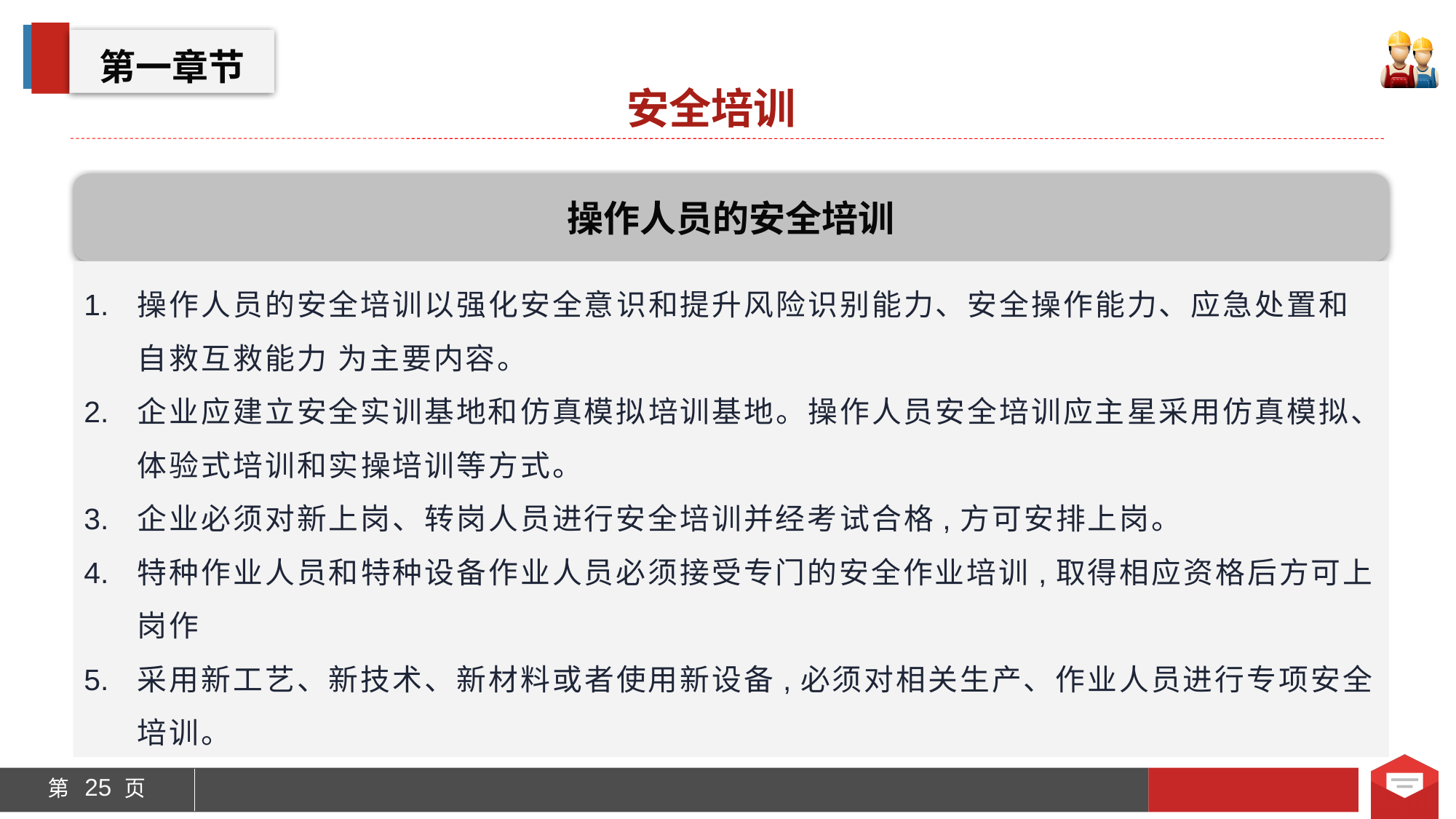

第一章节
安全培训
操作人员的安全培训
操作人员的安全培训以强化安全意识和提升风险识别能力、安全操作能力、应急处置和自救互救能力 为主要内容。
企业应建立安全实训基地和仿真模拟培训基地。操作人员安全培训应主星采用仿真模拟、体验式培训和实操培训等方式。
企业必须对新上岗、转岗人员进行安全培训并经考试合格,方可安排上岗。
特种作业人员和特种设备作业人员必须接受专门的安全作业培训,取得相应资格后方可上岗作
采用新工艺、新技术、新材料或者使用新设备,必须对相关生产、作业人员进行专项安全培训。